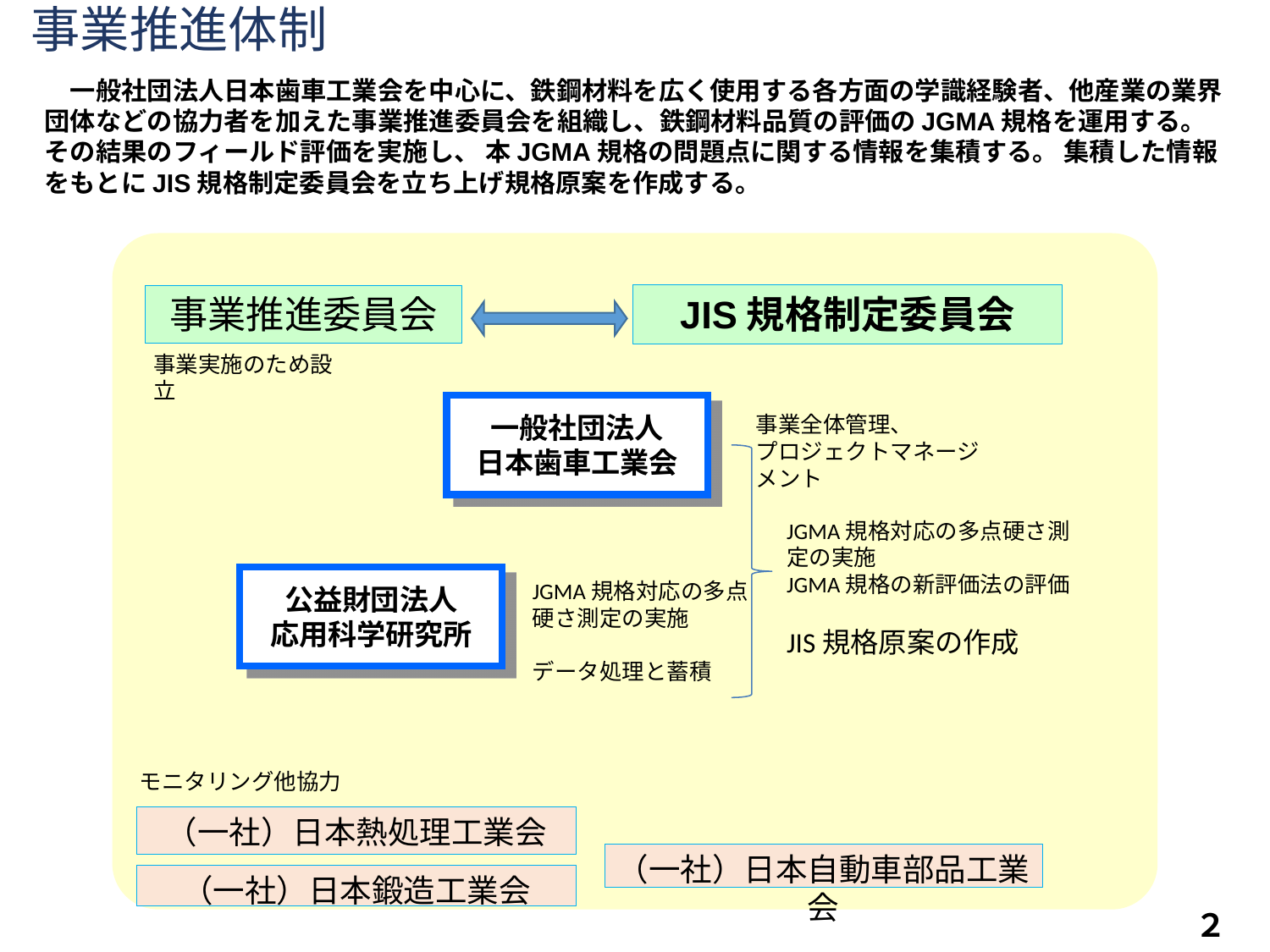

事業推進体制
　一般社団法人日本歯車工業会を中心に、鉄鋼材料を広く使用する各方面の学識経験者、他産業の業界団体などの協力者を加えた事業推進委員会を組織し、鉄鋼材料品質の評価のJGMA規格を運用する。その結果のフィールド評価を実施し、 本JGMA規格の問題点に関する情報を集積する。 集積した情報をもとにJIS規格制定委員会を立ち上げ規格原案を作成する。

JIS規格制定委員会
事業推進委員会

事業実施のため設立
一般社団法人
日本歯車工業会
事業全体管理、
プロジェクトマネージメント

JGMA規格対応の多点硬さ測定の実施
JGMA規格の新評価法の評価

JIS規格原案の作成
公益財団法人
応用科学研究所
JGMA規格対応の多点硬さ測定の実施

データ処理と蓄積
モニタリング他協力
（一社）日本熱処理工業会
（一社）日本自動車部品工業会
（一社）日本鍛造工業会
２